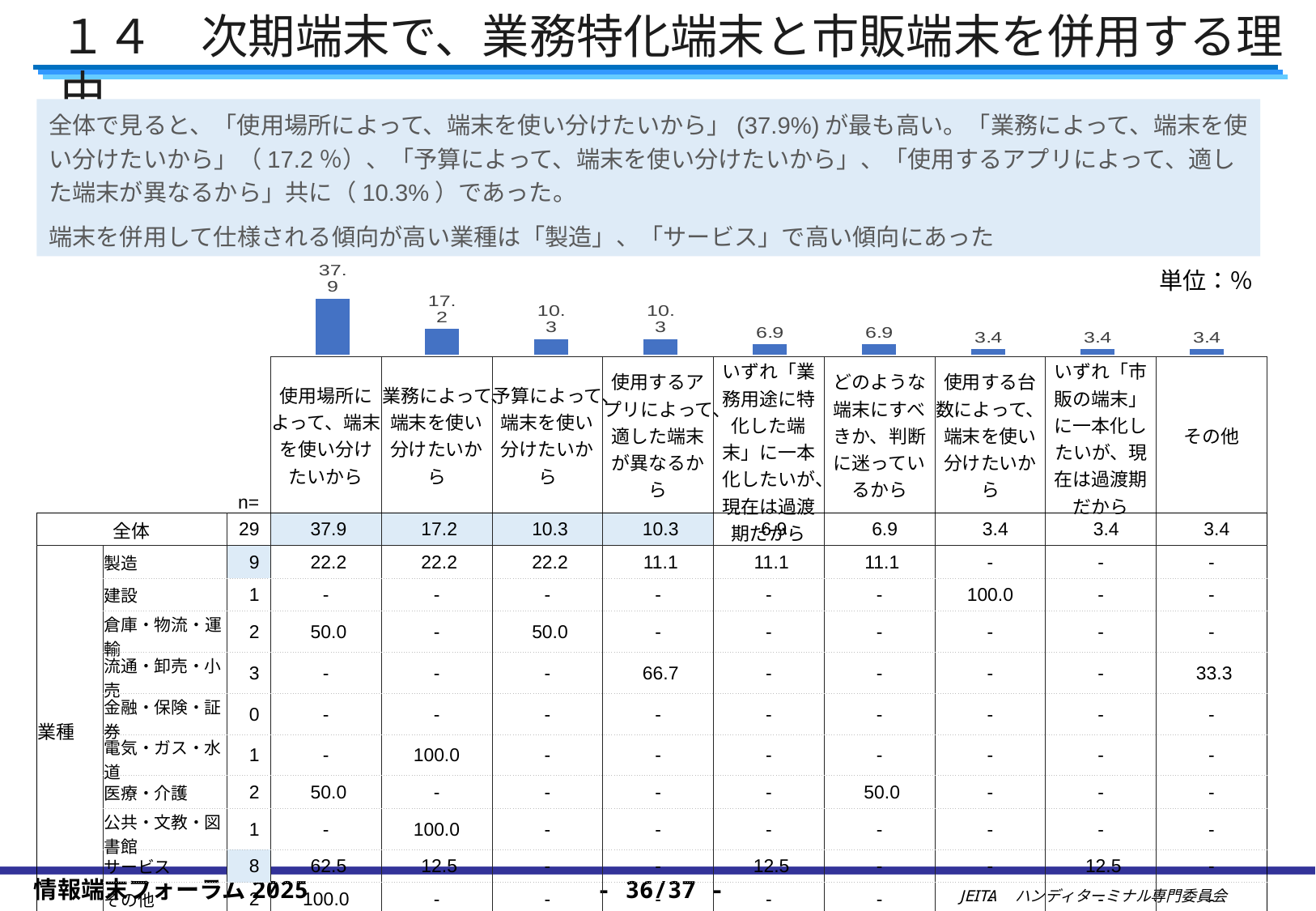

１４　次期端末で、業務特化端末と市販端末を併用する理由
全体で見ると、「使用場所によって、端末を使い分けたいから」(37.9%)が最も高い。「業務によって、端末を使い分けたいから」（17.2％）、「予算によって、端末を使い分けたいから」、「使用するアプリによって、適した端末が異なるから」共に（10.3%）であった。
端末を併用して仕様される傾向が高い業種は「製造」、「サービス」で高い傾向にあった

### Chart

| Category |  |
|---|---|
| 使用場所によって、端末を使い分けたいから | 37.93103448275862 |
| 業務によって、端末を使い分けたいから | 17.24137931034483 |
| 予算によって、端末を使い分けたいから | 10.344827586206897 |
| 使用するアプリによって、適した端末が異なるから | 10.344827586206897 |
| いずれ「業務用途に特化した端末」に一本化したいが、現在は過渡期だから | 6.896551724137931 |
| どのような端末にすべきか、判断に迷っているから | 6.896551724137931 |
| 使用する台数によって、端末を使い分けたいから | 3.4482758620689653 |
| いずれ「市販の端末」に一本化したいが、現在は過渡期だから | 3.4482758620689653 |
| その他 | 3.4482758620689653 |
単位：％
|  |  | n= | 使用場所によって、端末を使い分けたいから | 業務によって、端末を使い分けたいから | 予算によって、端末を使い分けたいから | 使用するアプリによって、適した端末が異なるから | いずれ「業務用途に特化した端末」に一本化したいが、現在は過渡期だから | どのような端末にすべきか、判断に迷っているから | 使用する台数によって、端末を使い分けたいから | いずれ「市販の端末」に一本化したいが、現在は過渡期だから | その他 |
| --- | --- | --- | --- | --- | --- | --- | --- | --- | --- | --- | --- |
| 全体 |  | 29 | 37.9 | 17.2 | 10.3 | 10.3 | 6.9 | 6.9 | 3.4 | 3.4 | 3.4 |
| 業種 | 製造 | 9 | 22.2 | 22.2 | 22.2 | 11.1 | 11.1 | 11.1 | - | - | - |
|  | 建設 | 1 | - | - | - | - | - | - | 100.0 | - | - |
|  | 倉庫・物流・運輸 | 2 | 50.0 | - | 50.0 | - | - | - | - | - | - |
|  | 流通・卸売・小売 | 3 | - | - | - | 66.7 | - | - | - | - | 33.3 |
|  | 金融・保険・証券 | 0 | - | - | - | - | - | - | - | - | - |
|  | 電気・ガス・水道 | 1 | - | 100.0 | - | - | - | - | - | - | - |
|  | 医療・介護 | 2 | 50.0 | - | - | - | - | 50.0 | - | - | - |
|  | 公共・文教・図書館 | 1 | - | 100.0 | - | - | - | - | - | - | - |
|  | サービス | 8 | 62.5 | 12.5 | - | - | 12.5 | - | - | 12.5 | - |
|  | その他 | 2 | 100.0 | - | - | - | - | - | - | - | - |